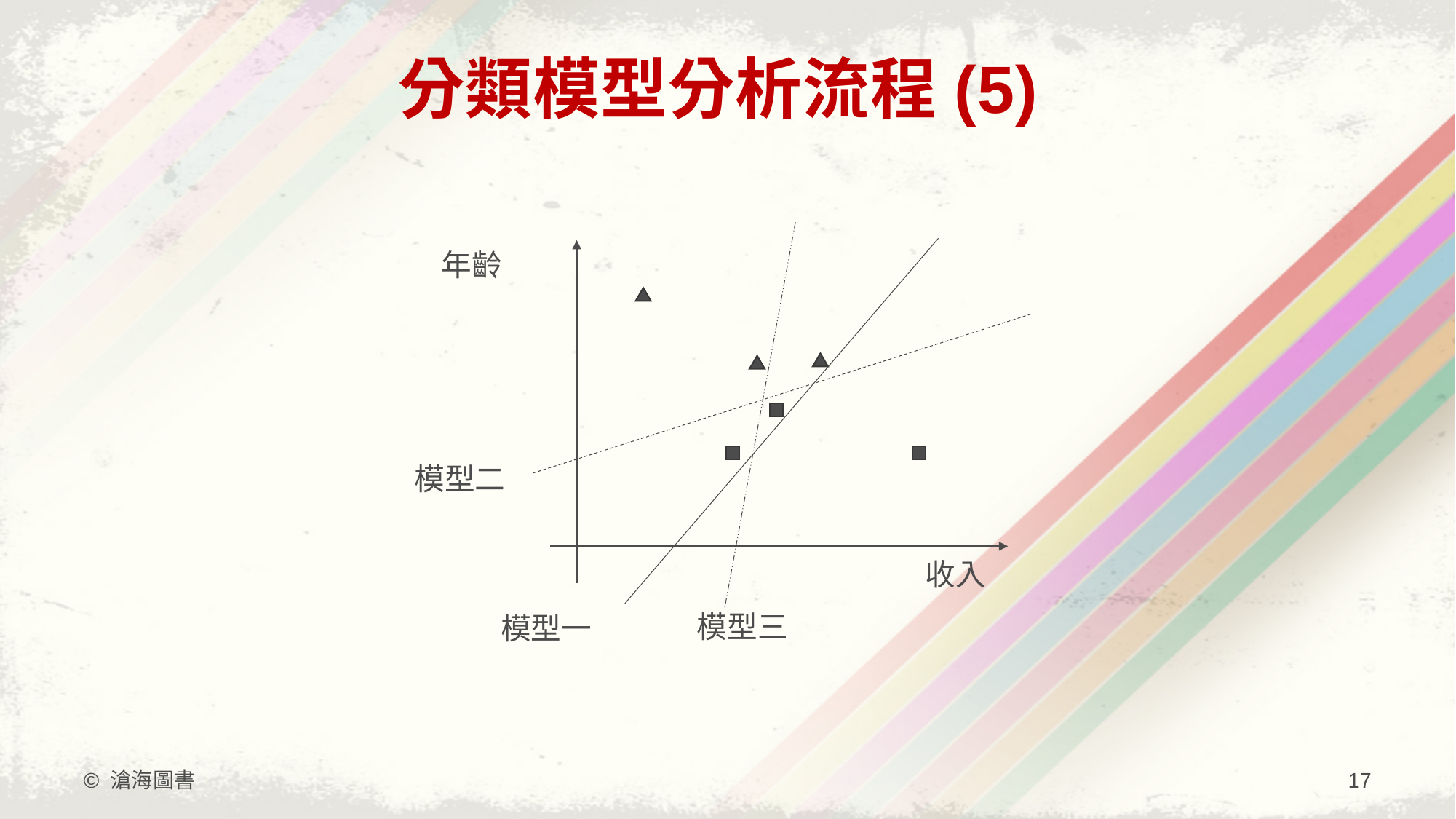

# 分類模型分析流程(5)

年齡

模型二
收入
模型三
模型一
© 滄海圖書

17